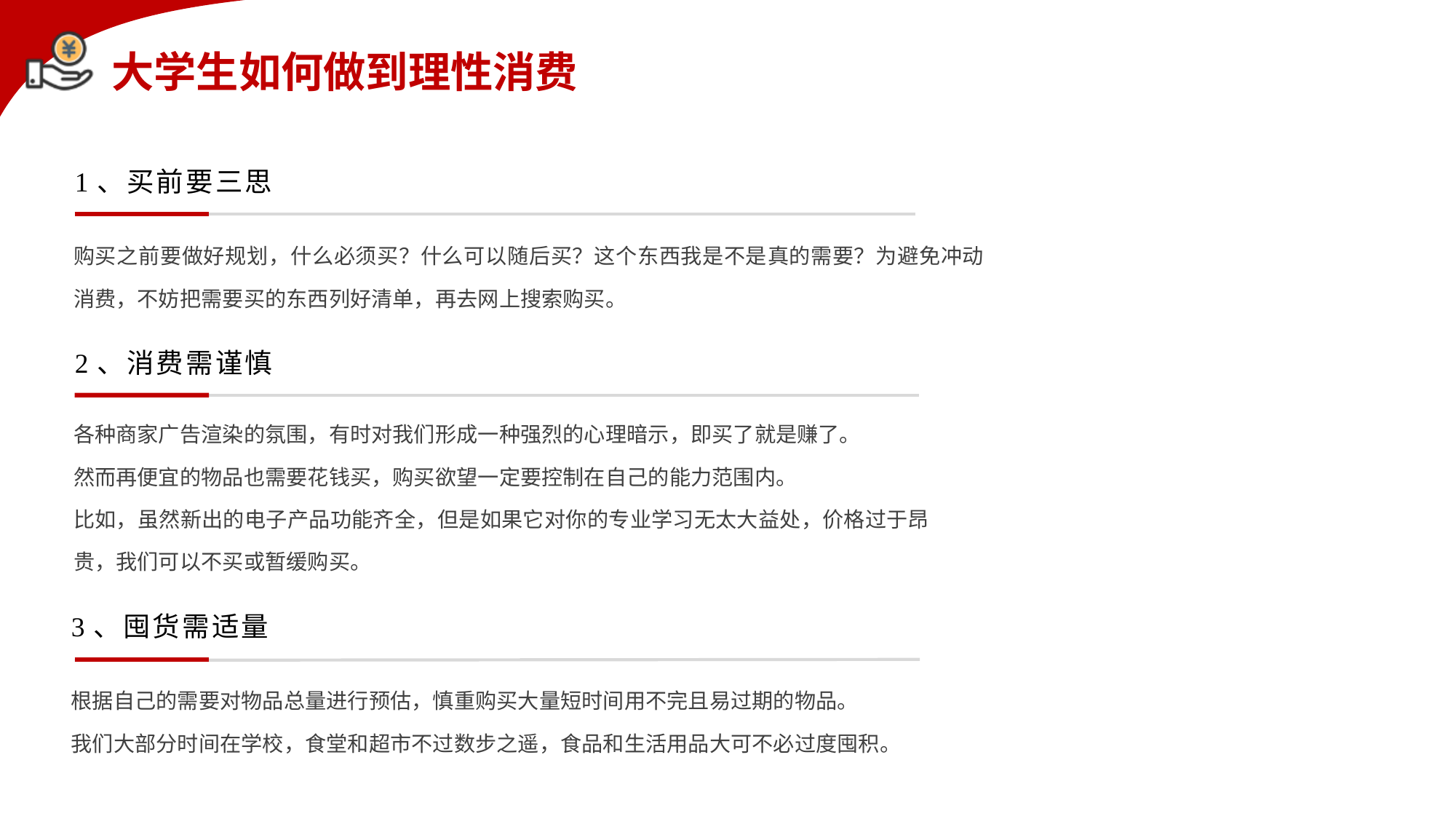

大学生如何做到理性消费
1、买前要三思
购买之前要做好规划，什么必须买？什么可以随后买？这个东西我是不是真的需要？为避免冲动消费，不妨把需要买的东西列好清单，再去网上搜索购买。
2、消费需谨慎
各种商家广告渲染的氛围，有时对我们形成一种强烈的心理暗示，即买了就是赚了。
然而再便宜的物品也需要花钱买，购买欲望一定要控制在自己的能力范围内。
比如，虽然新出的电子产品功能齐全，但是如果它对你的专业学习无太大益处，价格过于昂贵，我们可以不买或暂缓购买。
3、囤货需适量
根据自己的需要对物品总量进行预估，慎重购买大量短时间用不完且易过期的物品。
我们大部分时间在学校，食堂和超市不过数步之遥，食品和生活用品大可不必过度囤积。